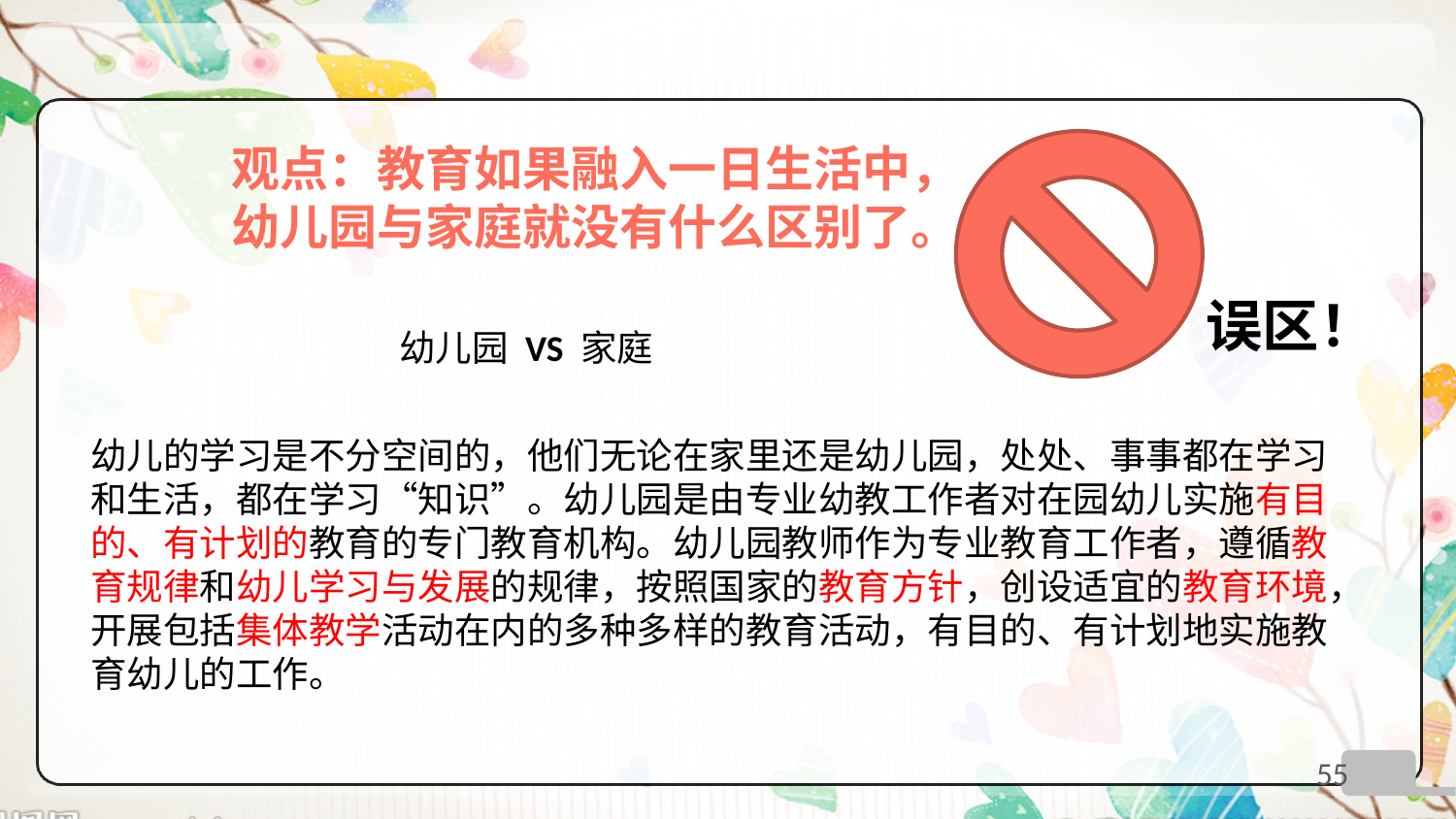

#
观点：教育如果融入一日生活中，
幼儿园与家庭就没有什么区别了。

误区！
幼儿园 VS 家庭
幼儿的学习是不分空间的，他们无论在家里还是幼儿园，处处、事事都在学习和生活，都在学习“知识”。幼儿园是由专业幼教工作者对在园幼儿实施有目的、有计划的教育的专门教育机构。幼儿园教师作为专业教育工作者，遵循教育规律和幼儿学习与发展的规律，按照国家的教育方针，创设适宜的教育环境，开展包括集体教学活动在内的多种多样的教育活动，有目的、有计划地实施教育幼儿的工作。